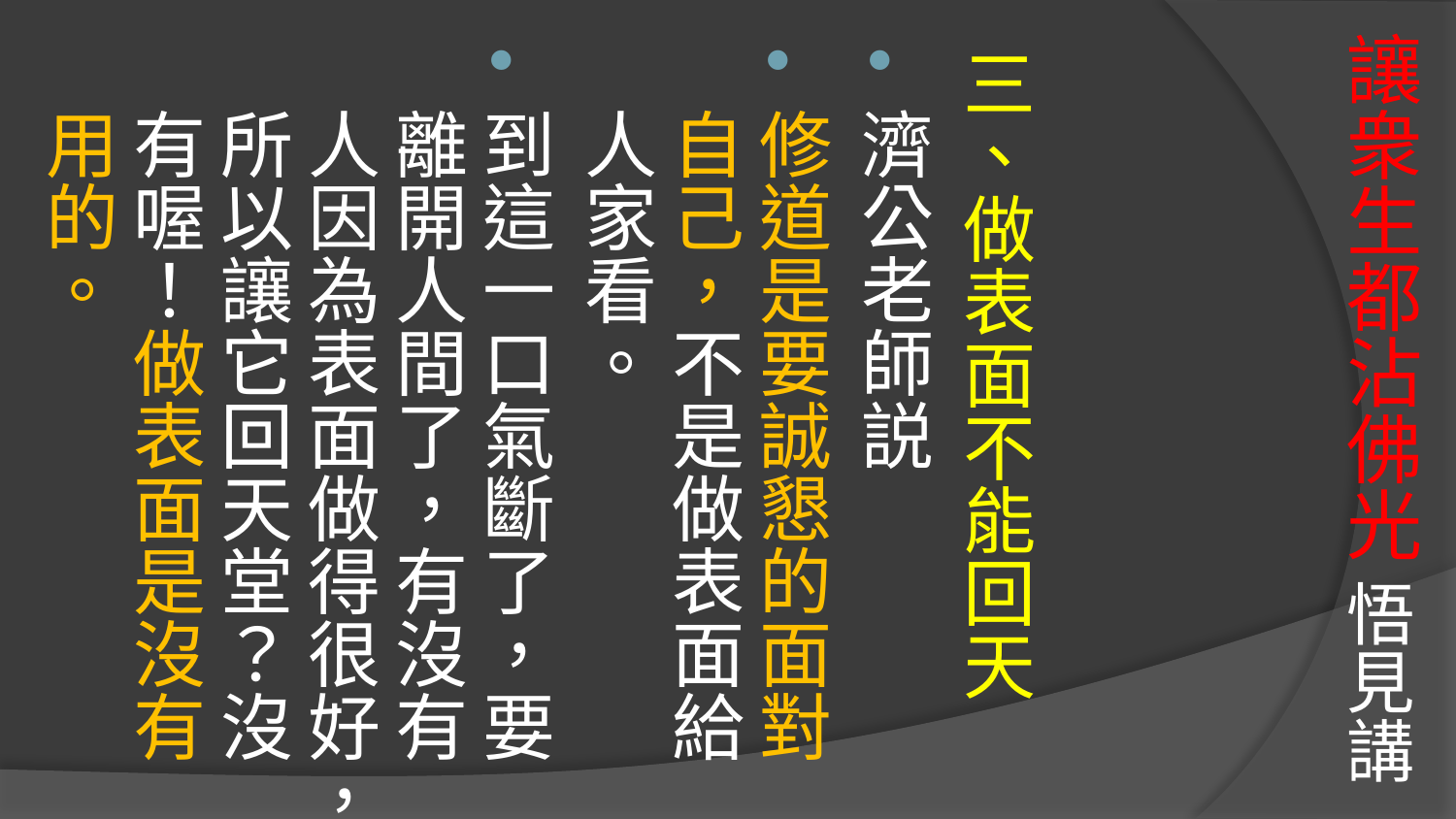

# 讓衆生都沾佛光 悟見講
三、做表面不能回天
濟公老師説
修道是要誠懇的面對自己，不是做表面給人家看。
到這一口氣斷了，要離開人間了，有沒有人因為表面做得很好，所以讓它回天堂？沒有喔！做表面是沒有用的。